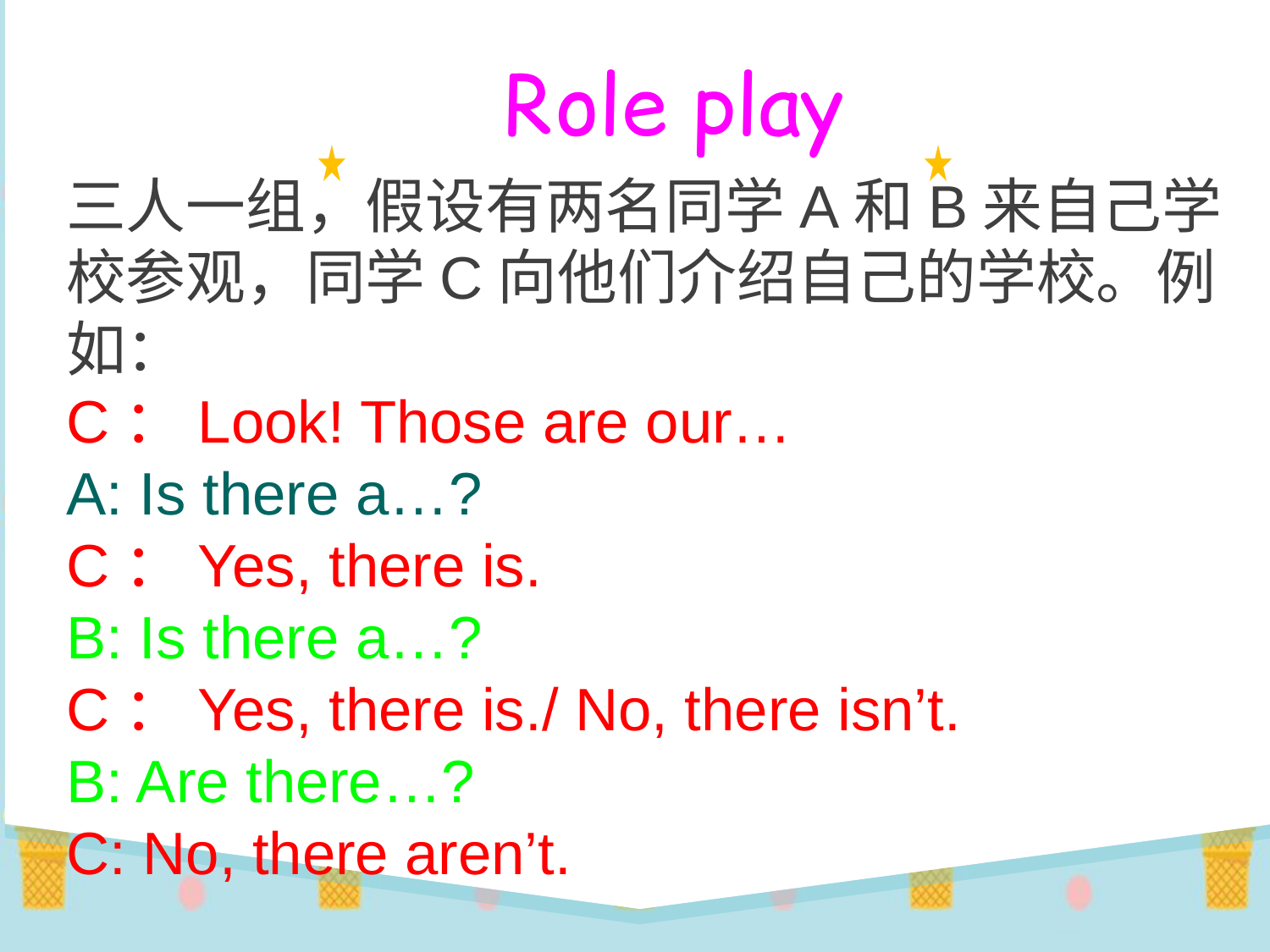

Role play
三人一组，假设有两名同学A和B来自己学校参观，同学C向他们介绍自己的学校。例如：
C：Look! Those are our…
A: Is there a…?
C：Yes, there is.
B: Is there a…?
C：Yes, there is./ No, there isn’t.
B: Are there…?
C: No, there aren’t.